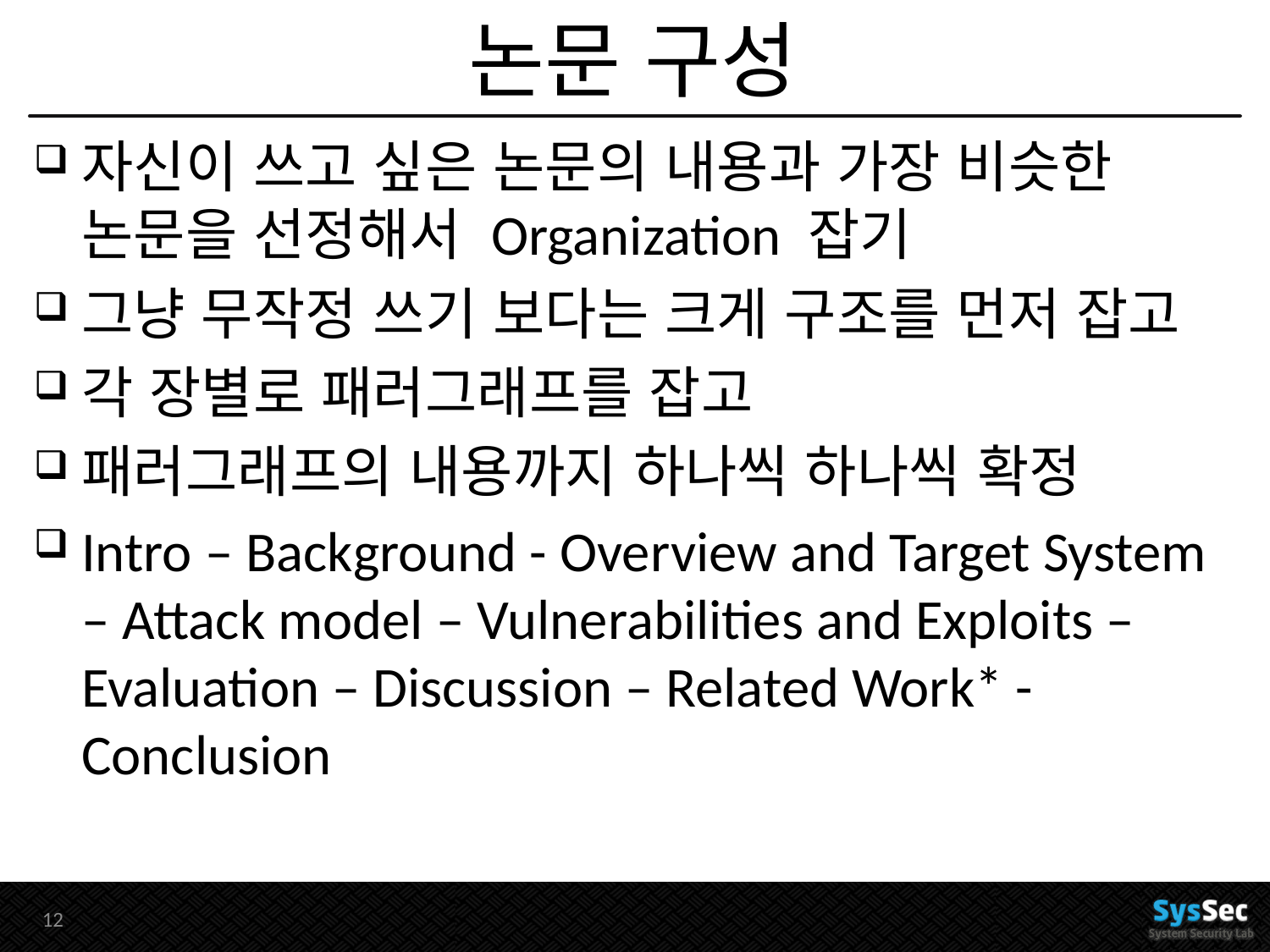

# 논문 구성
자신이 쓰고 싶은 논문의 내용과 가장 비슷한 논문을 선정해서 Organization 잡기
그냥 무작정 쓰기 보다는 크게 구조를 먼저 잡고
각 장별로 패러그래프를 잡고
패러그래프의 내용까지 하나씩 하나씩 확정
Intro – Background - Overview and Target System – Attack model – Vulnerabilities and Exploits – Evaluation – Discussion – Related Work* - Conclusion
12